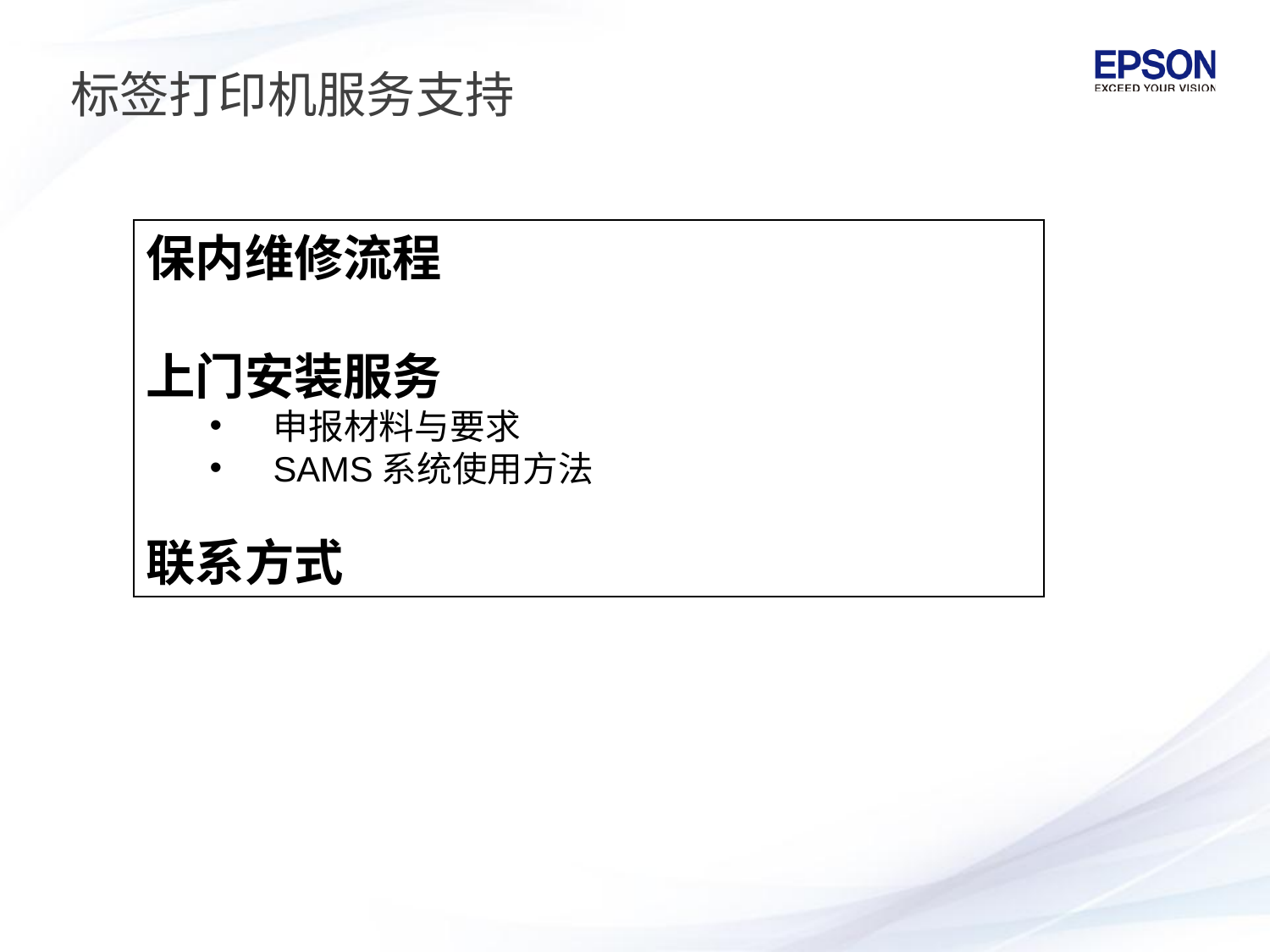

# 标签打印机服务支持
保内维修流程

上门安装服务
申报材料与要求
SAMS系统使用方法

联系方式